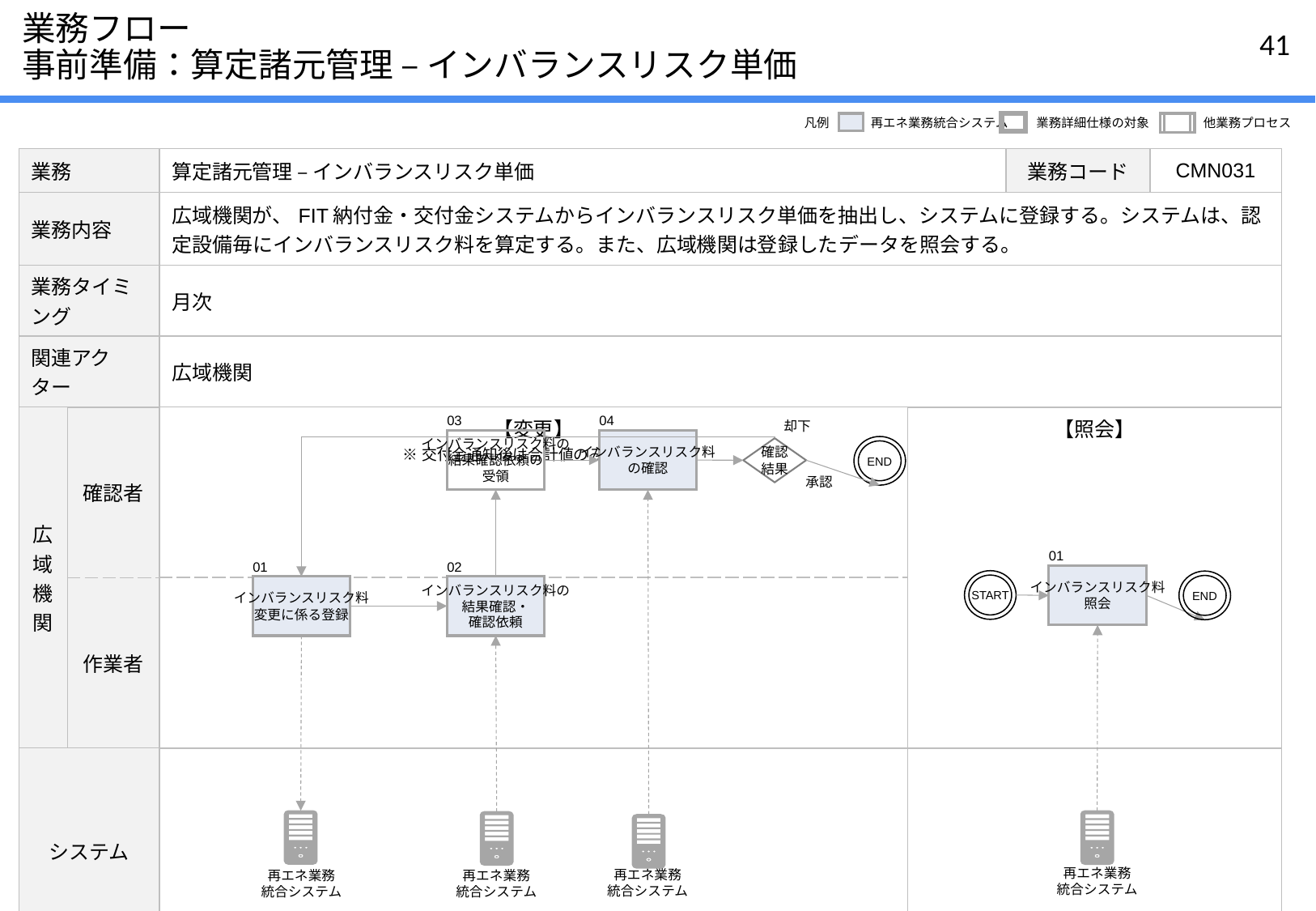

# 業務フロー 事前準備：算定諸元管理 – インバランスリスク単価
凡例
再エネ業務統合システム
業務詳細仕様の対象
他業務プロセス

| 業務 |  | 算定諸元管理 – インバランスリスク単価 |  | 業務コード | CMN031 |
| --- | --- | --- | --- | --- | --- |
| 業務内容 |  | 広域機関が、FIT納付金・交付金システムからインバランスリスク単価を抽出し、システムに登録する。システムは、認定設備毎にインバランスリスク料を算定する。また、広域機関は登録したデータを照会する。 |  |  |  |
| 業務タイミング |  | 月次 |  |  |  |
| 関連アクター |  | 広域機関 |  |  |  |
| 広域機関 | 確認者 | 【変更】 ※交付金通知後は合計値のみ変更可能 | 【照会】 |  |  |
|  | 作業者 |  |  |  |  |
| システム |  |  |  |  |  |
03
インバランスリスク料の
結果確認依頼の
受領
04
インバランスリスク料
の確認
却下
END
確認
結果
承認
01
インバランスリスク料
照会
01
インバランスリスク料
変更に係る登録
02
インバランスリスク料の
結果確認・
確認依頼
START
END

再エネ業務
統合システム
再エネ業務
統合システム
再エネ業務
統合システム
再エネ業務
統合システム